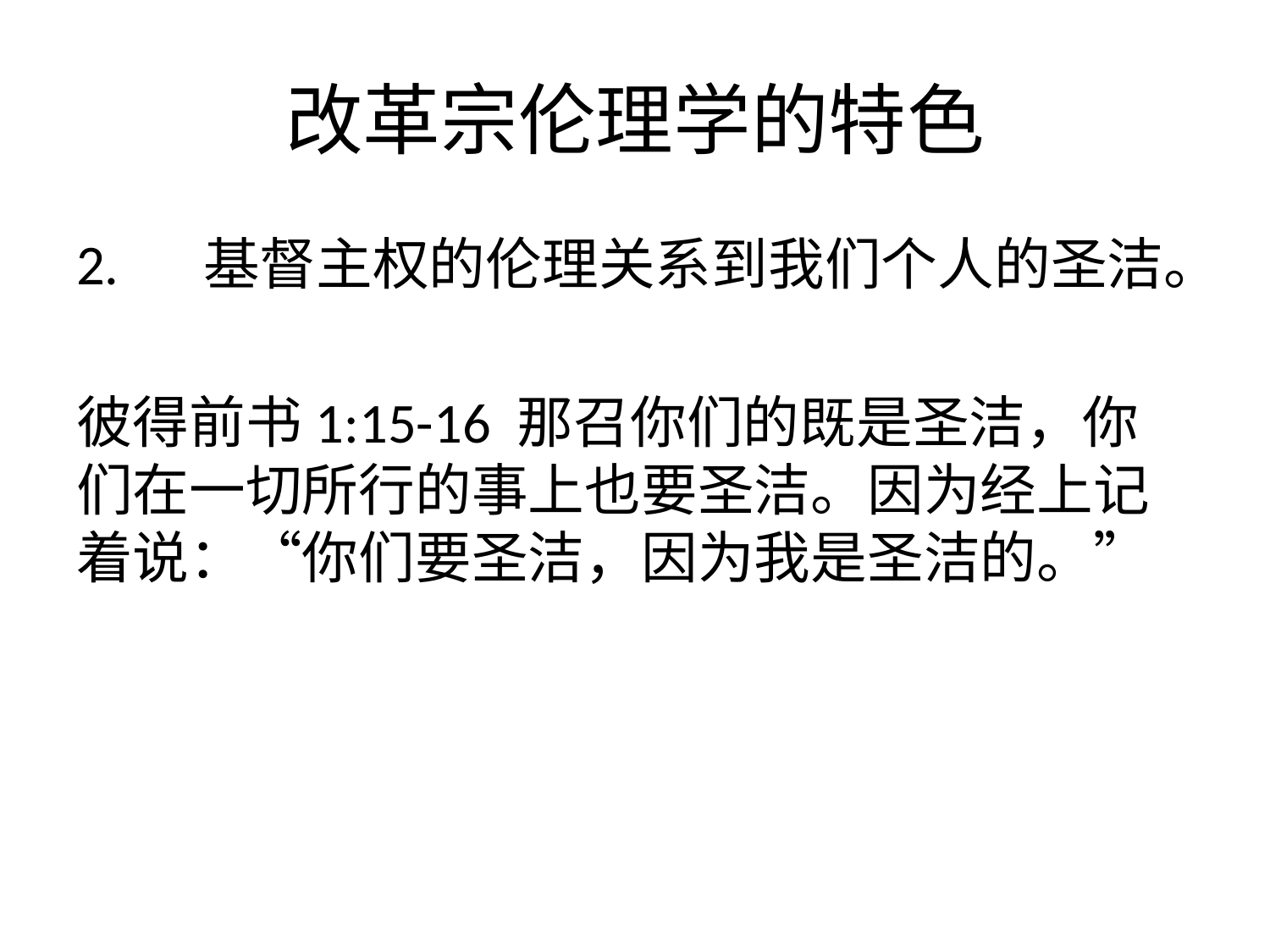

# 改革宗伦理学的特色
2.	基督主权的伦理关系到我们个人的圣洁。

彼得前书1:15-16 那召你们的既是圣洁，你们在一切所行的事上也要圣洁。因为经上记着说：“你们要圣洁，因为我是圣洁的。”